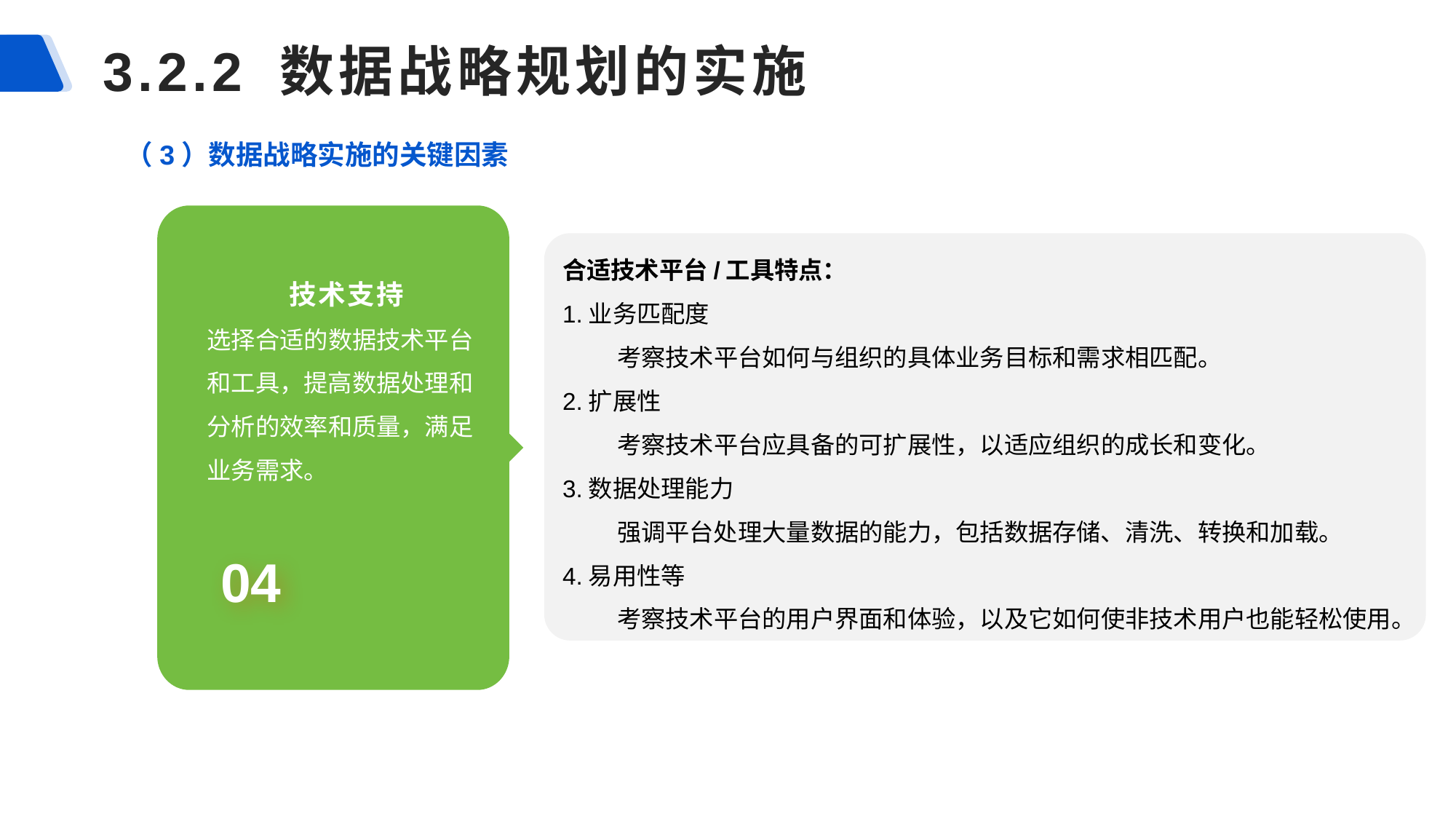

3.2.2 数据战略规划的实施
（3）数据战略实施的关键因素
技术支持
选择合适的数据技术平台和工具，提高数据处理和分析的效率和质量，满足业务需求。

合适技术平台/工具特点：
1.业务匹配度
考察技术平台如何与组织的具体业务目标和需求相匹配。
2.扩展性
考察技术平台应具备的可扩展性，以适应组织的成长和变化。
3.数据处理能力
强调平台处理大量数据的能力，包括数据存储、清洗、转换和加载。
4.易用性等
考察技术平台的用户界面和体验，以及它如何使非技术用户也能轻松使用。
04